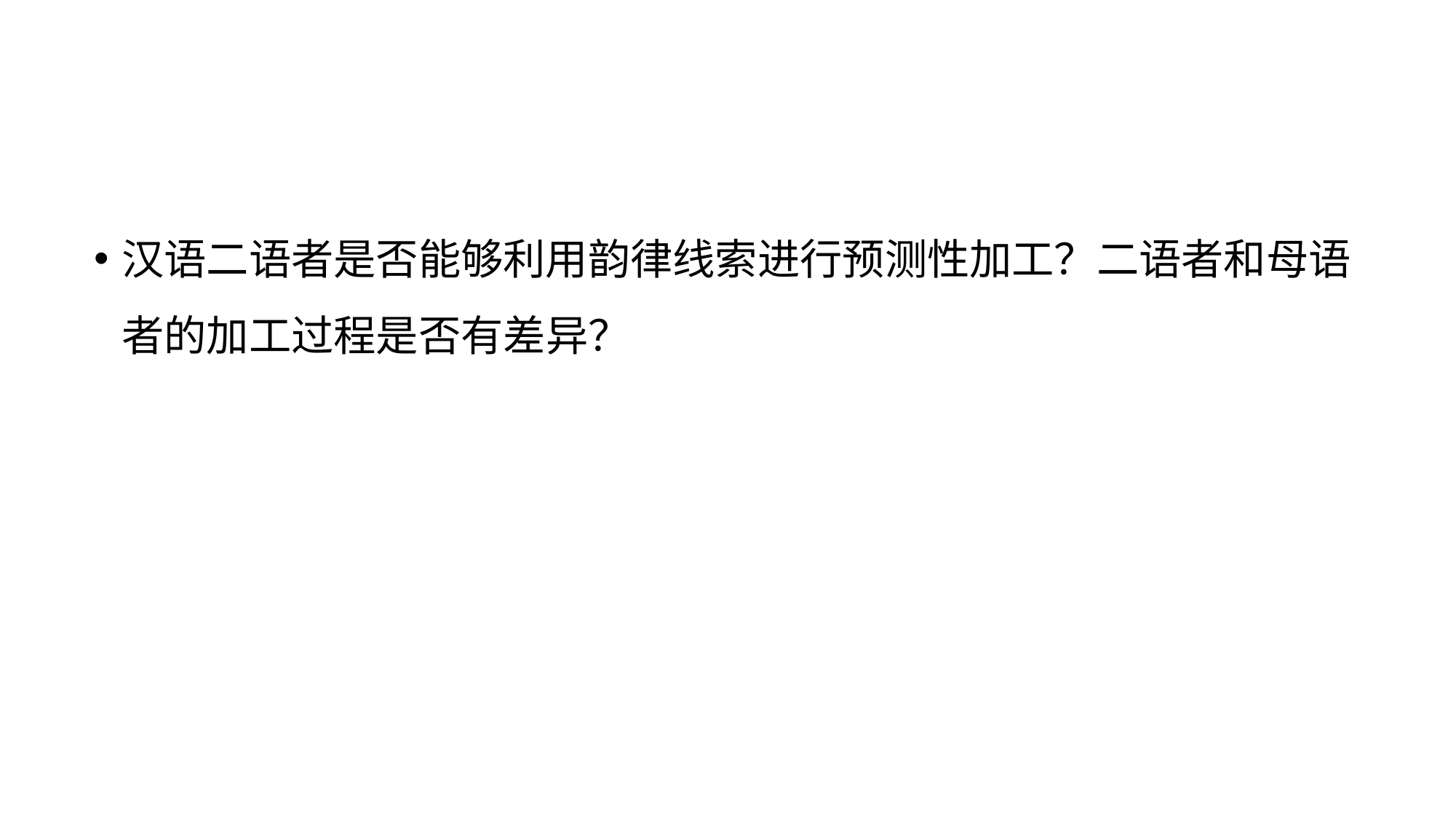

汉语二语者是否能够利用韵律线索进行预测性加工？二语者和母语者的加工过程是否有差异？